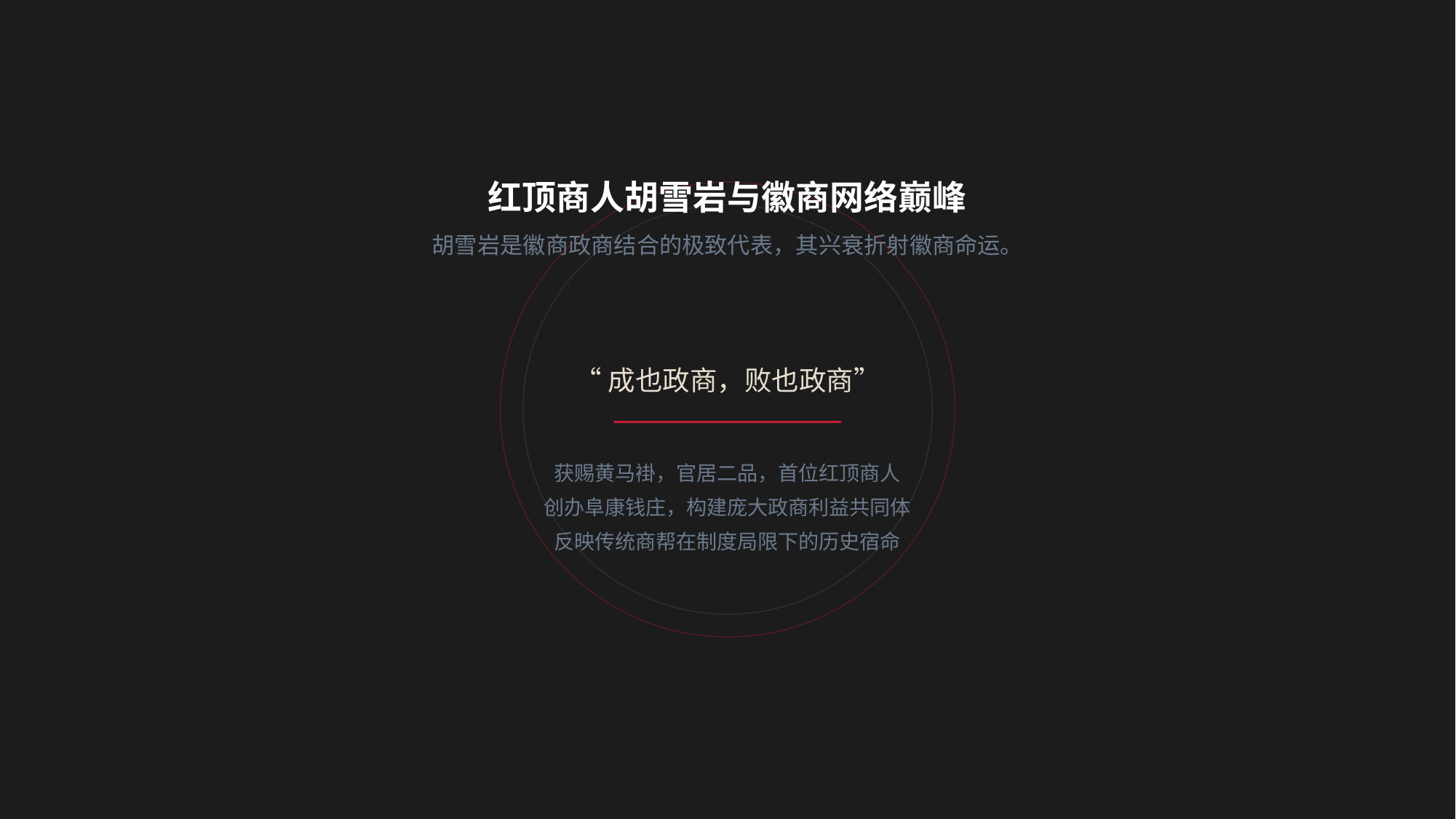

红顶商人胡雪岩与徽商网络巅峰
胡雪岩是徽商政商结合的极致代表，其兴衰折射徽商命运。

“成也政商，败也政商”

获赐黄马褂，官居二品，首位红顶商人
创办阜康钱庄，构建庞大政商利益共同体
反映传统商帮在制度局限下的历史宿命